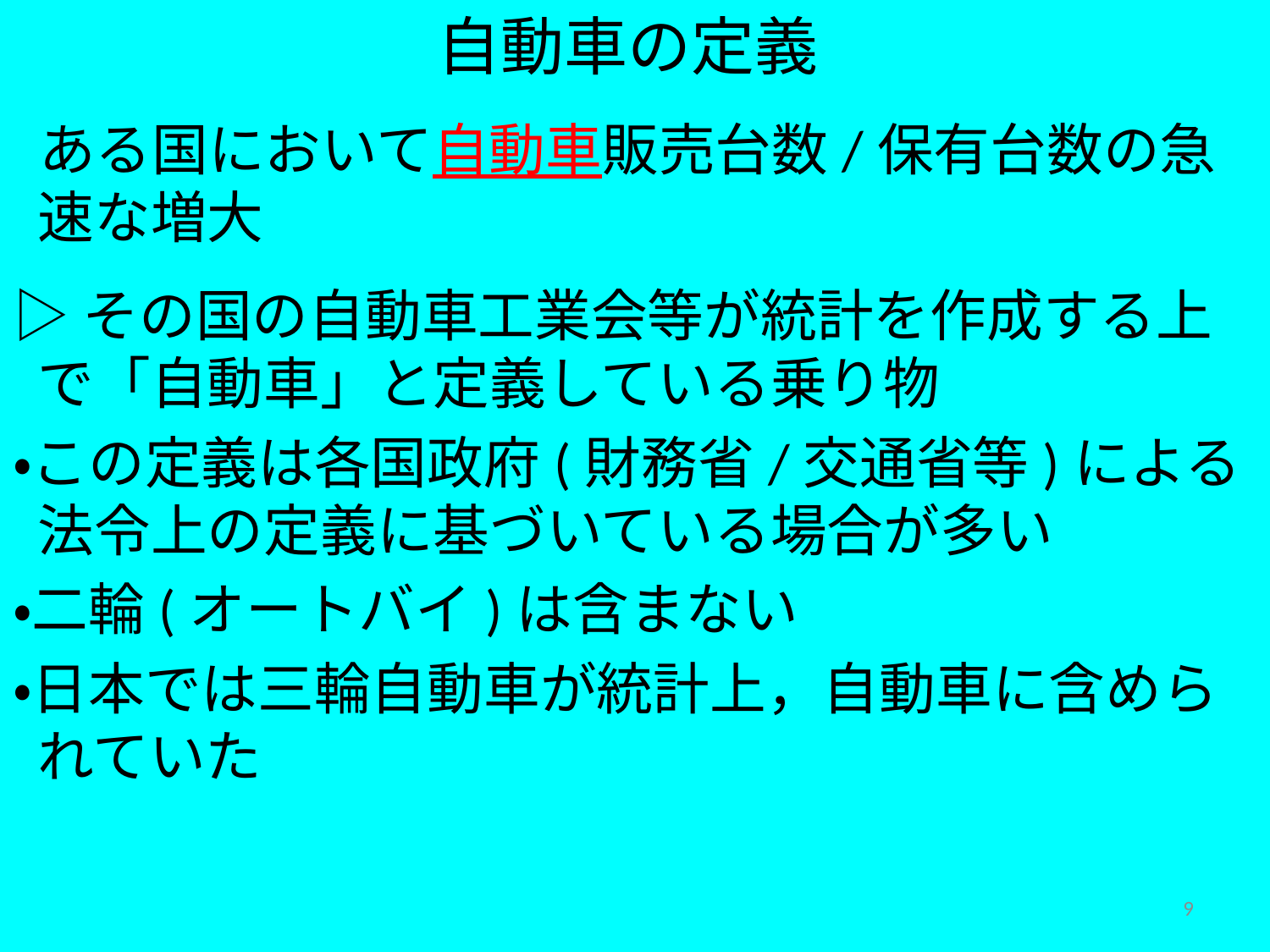

自動車の定義

 ある国において自動車販売台数/保有台数の急速な増大

▷その国の自動車工業会等が統計を作成する上で「自動車」と定義している乗り物
・この定義は各国政府(財務省/交通省等)による法令上の定義に基づいている場合が多い
・二輪(オートバイ)は含まない
・日本では三輪自動車が統計上，自動車に含められていた

9